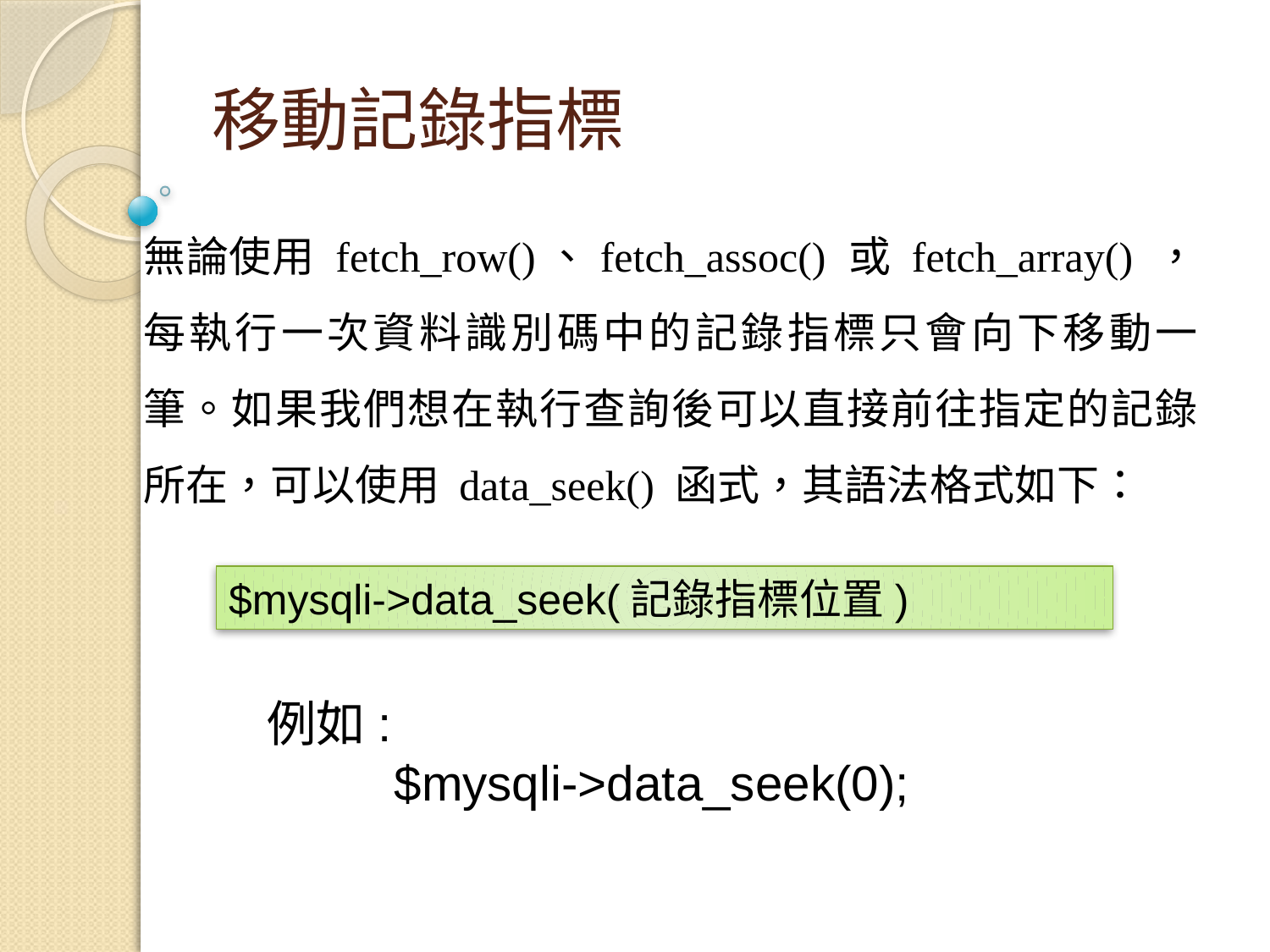

移動記錄指標
無論使用 fetch_row()、fetch_assoc() 或 fetch_array() ，每執行一次資料識別碼中的記錄指標只會向下移動一筆。如果我們想在執行查詢後可以直接前往指定的記錄所在，可以使用 data_seek() 函式，其語法格式如下：

$mysqli->data_seek(記錄指標位置)
例如:
	$mysqli->data_seek(0);